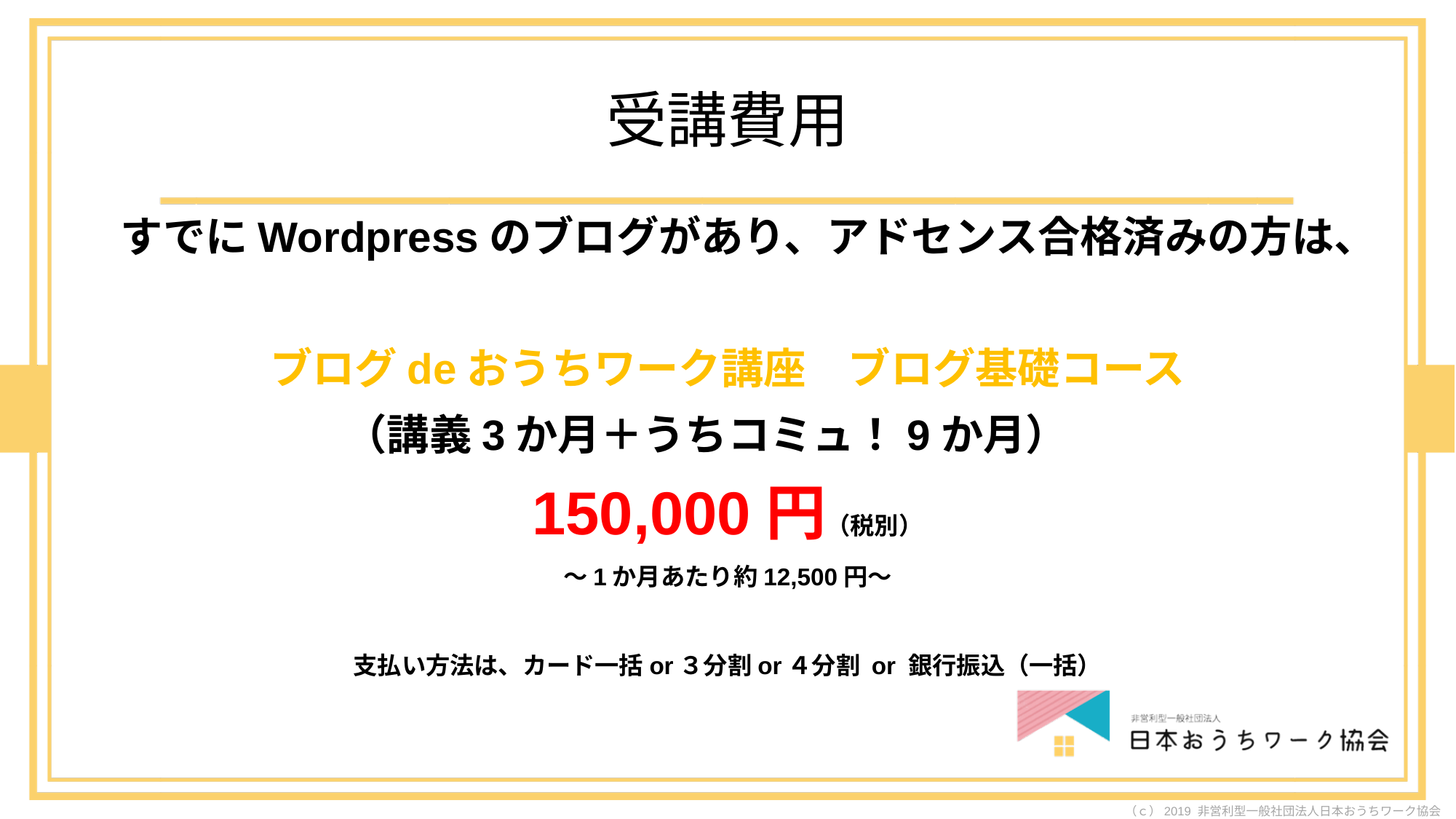

# 受講費用
すでにWordpressのブログがあり、アドセンス合格済みの方は、

ブログdeおうちワーク講座　ブログ基礎コース
（講義3か月＋うちコミュ！9か月）
150,000円（税別）
～1か月あたり約12,500円～

支払い方法は、カード一括or３分割or４分割 or 銀行振込（一括）